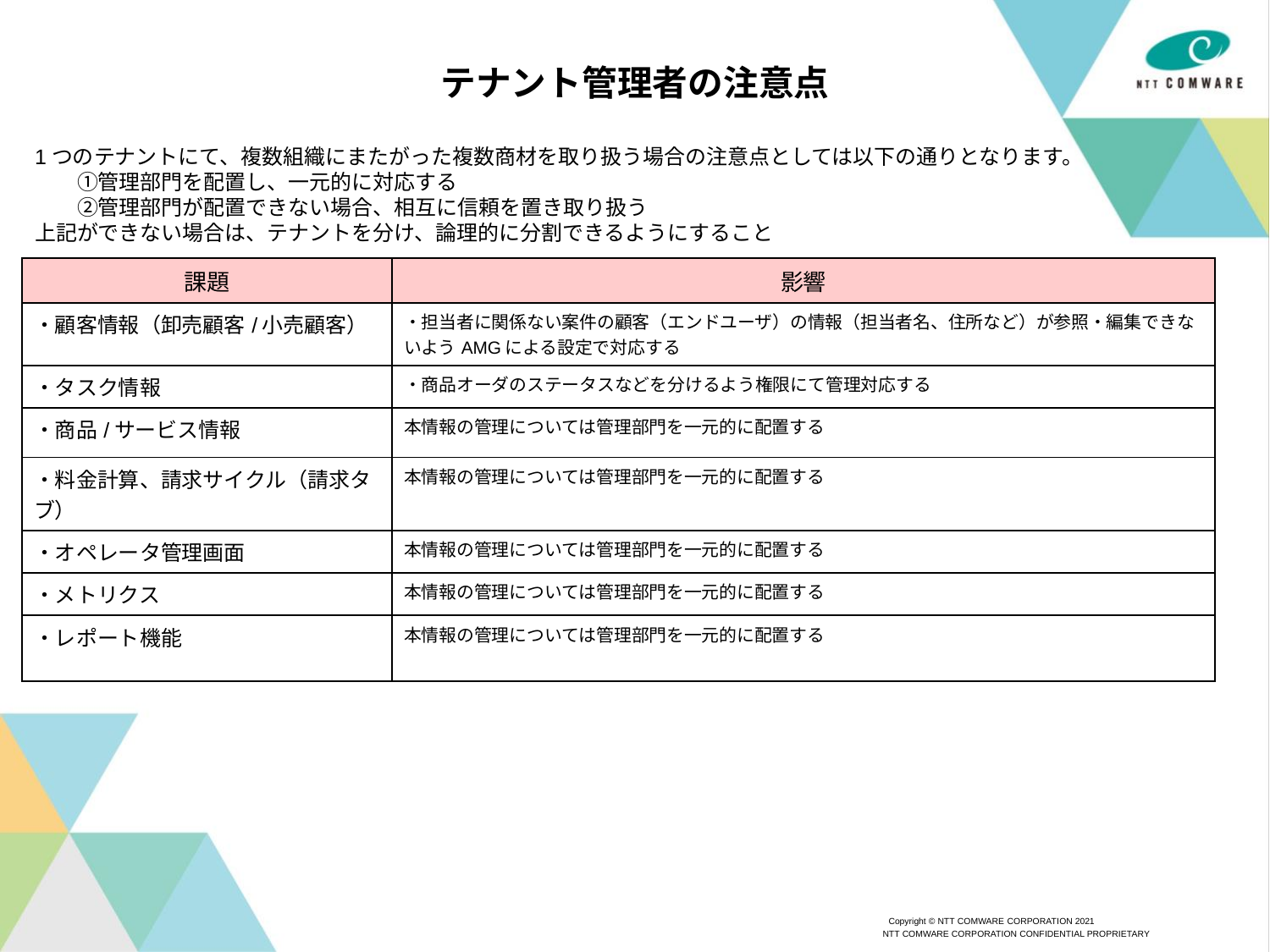

# テナント管理者の注意点
1つのテナントにて、複数組織にまたがった複数商材を取り扱う場合の注意点としては以下の通りとなります。
　　①管理部門を配置し、一元的に対応する
　　②管理部門が配置できない場合、相互に信頼を置き取り扱う
上記ができない場合は、テナントを分け、論理的に分割できるようにすること
| 課題 | 影響 |
| --- | --- |
| ・顧客情報（卸売顧客/小売顧客） | ・担当者に関係ない案件の顧客（エンドユーザ）の情報（担当者名、住所など）が参照・編集できないようAMGによる設定で対応する |
| ・タスク情報 | ・商品オーダのステータスなどを分けるよう権限にて管理対応する |
| ・商品/サービス情報 | 本情報の管理については管理部門を一元的に配置する |
| ・料金計算、請求サイクル（請求タブ） | 本情報の管理については管理部門を一元的に配置する |
| ・オペレータ管理画面 | 本情報の管理については管理部門を一元的に配置する |
| ・メトリクス | 本情報の管理については管理部門を一元的に配置する |
| ・レポート機能 | 本情報の管理については管理部門を一元的に配置する |
x